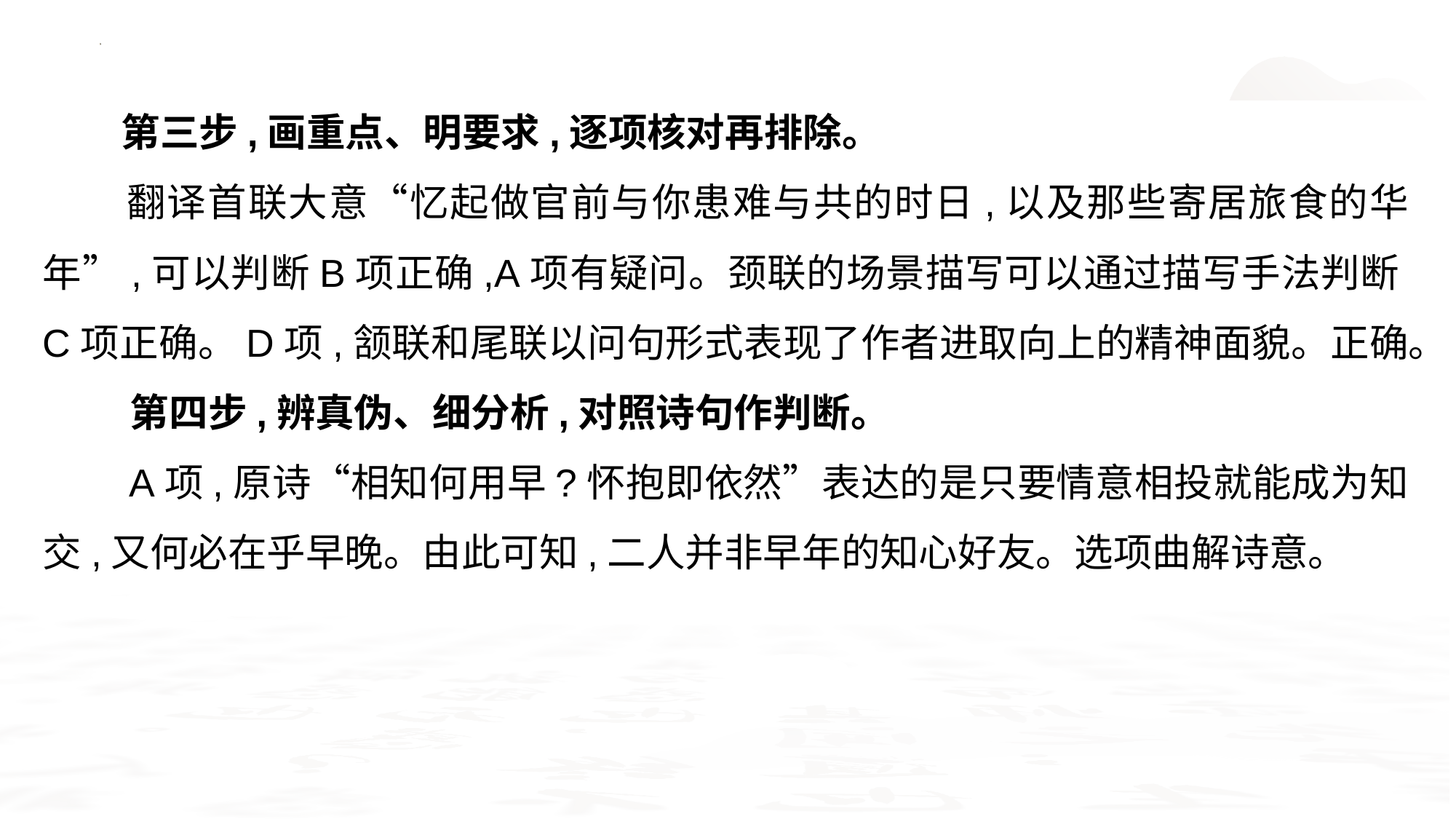

第三步,画重点、明要求,逐项核对再排除。
   翻译首联大意“忆起做官前与你患难与共的时日,以及那些寄居旅食的华年”,可以判断B项正确,A项有疑问。颈联的场景描写可以通过描写手法判断C项正确。D项,颔联和尾联以问句形式表现了作者进取向上的精神面貌。正确。
    第四步,辨真伪、细分析,对照诗句作判断。
    A项,原诗“相知何用早?怀抱即依然”表达的是只要情意相投就能成为知交,又何必在乎早晚。由此可知,二人并非早年的知心好友。选项曲解诗意。